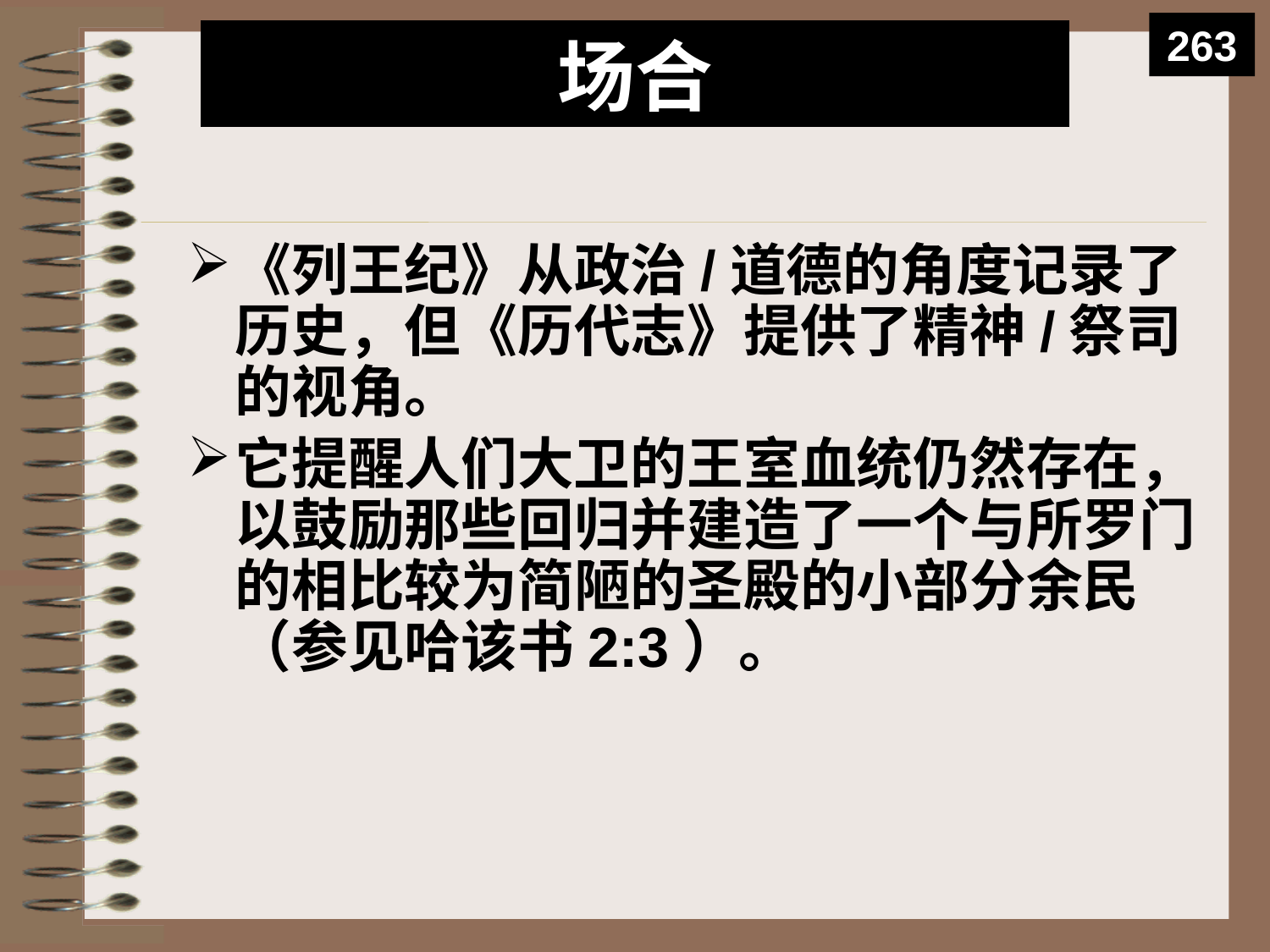

263
# 场合
《列王纪》从政治/道德的角度记录了历史，但《历代志》提供了精神/祭司的视角。
它提醒人们大卫的王室血统仍然存在，以鼓励那些回归并建造了一个与所罗门的相比较为简陋的圣殿的小部分余民（参见哈该书2:3）。